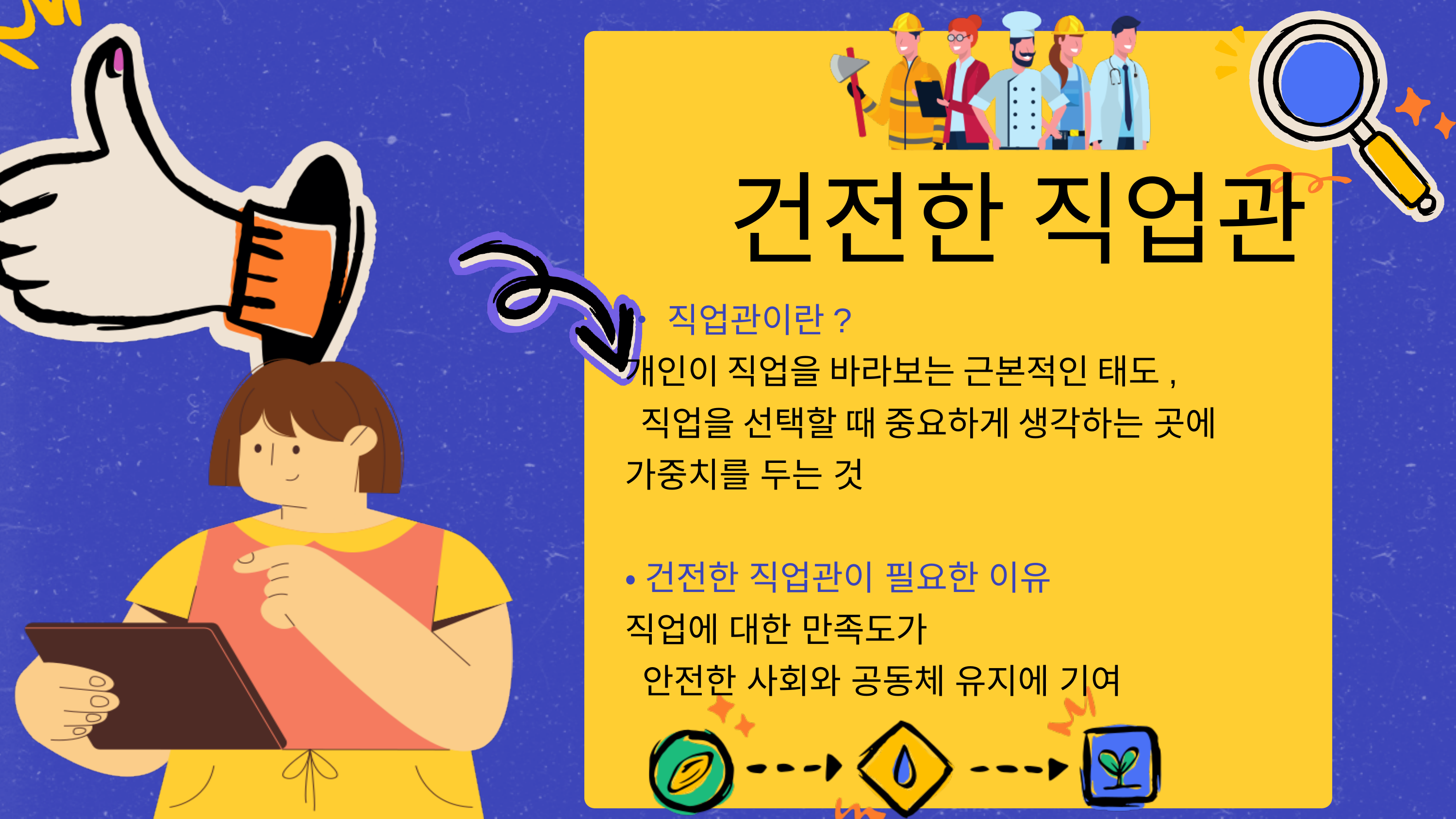

건전한 직업관

•직업관이란?
개인이 직업을 바라보는 근본적인 태도,
 직업을 선택할 때 중요하게 생각하는 곳에
가중치를 두는 것

•건전한 직업관이 필요한 이유
직업에 대한 만족도가
 안전한 사회와 공동체 유지에 기여